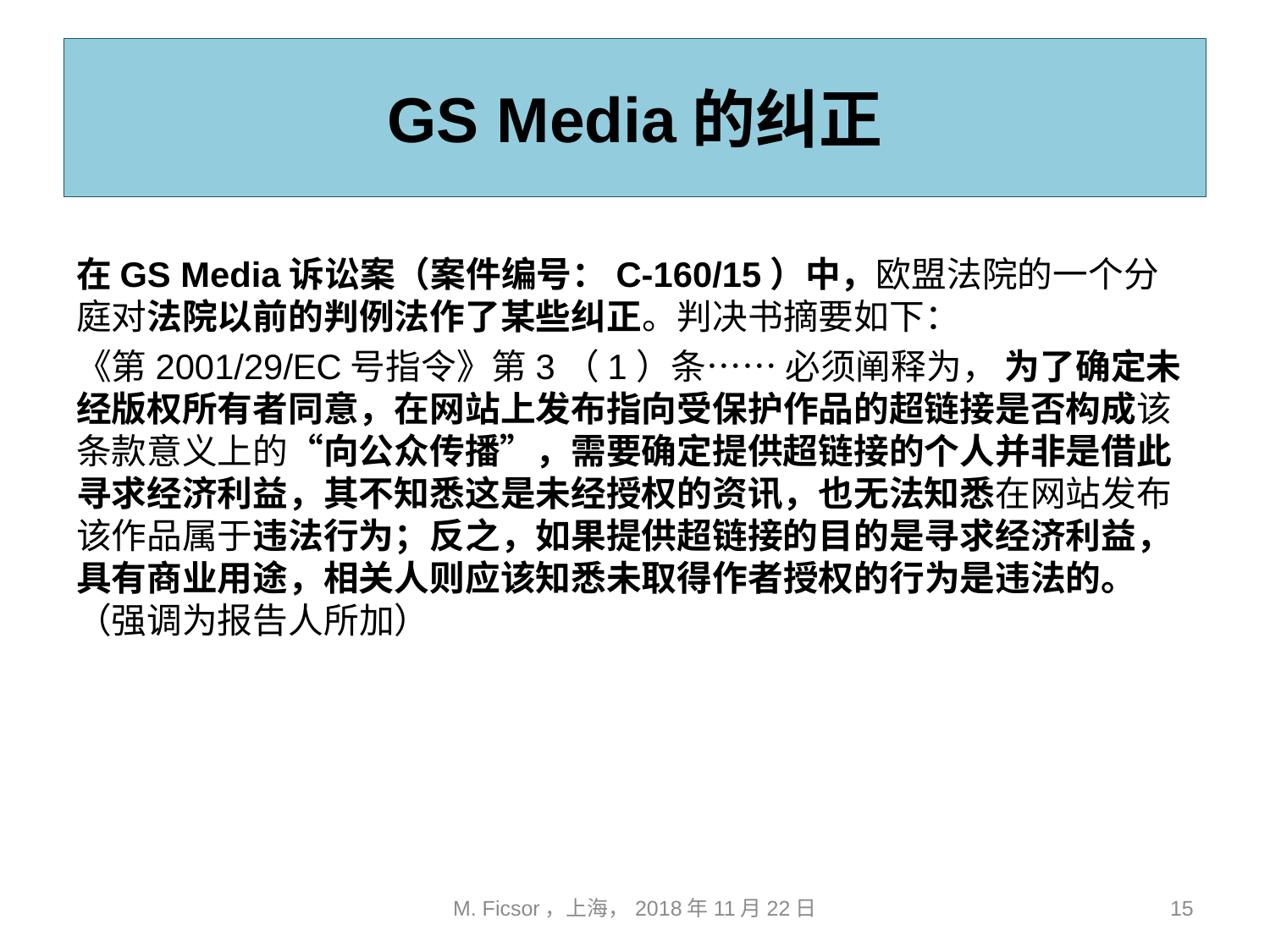

# GS Media的纠正

在GS Media诉讼案（案件编号：C-160/15）中，欧盟法院的一个分庭对法院以前的判例法作了某些纠正。判决书摘要如下：
《第2001/29/EC号指令》第3（1）条…… 必须阐释为， 为了确定未经版权所有者同意，在网站上发布指向受保护作品的超链接是否构成该条款意义上的“向公众传播”，需要确定提供超链接的个人并非是借此寻求经济利益，其不知悉这是未经授权的资讯，也无法知悉在网站发布该作品属于违法行为；反之，如果提供超链接的目的是寻求经济利益，具有商业用途，相关人则应该知悉未取得作者授权的行为是违法的。（强调为报告人所加）
M. Ficsor，上海，2018年11月22日
15